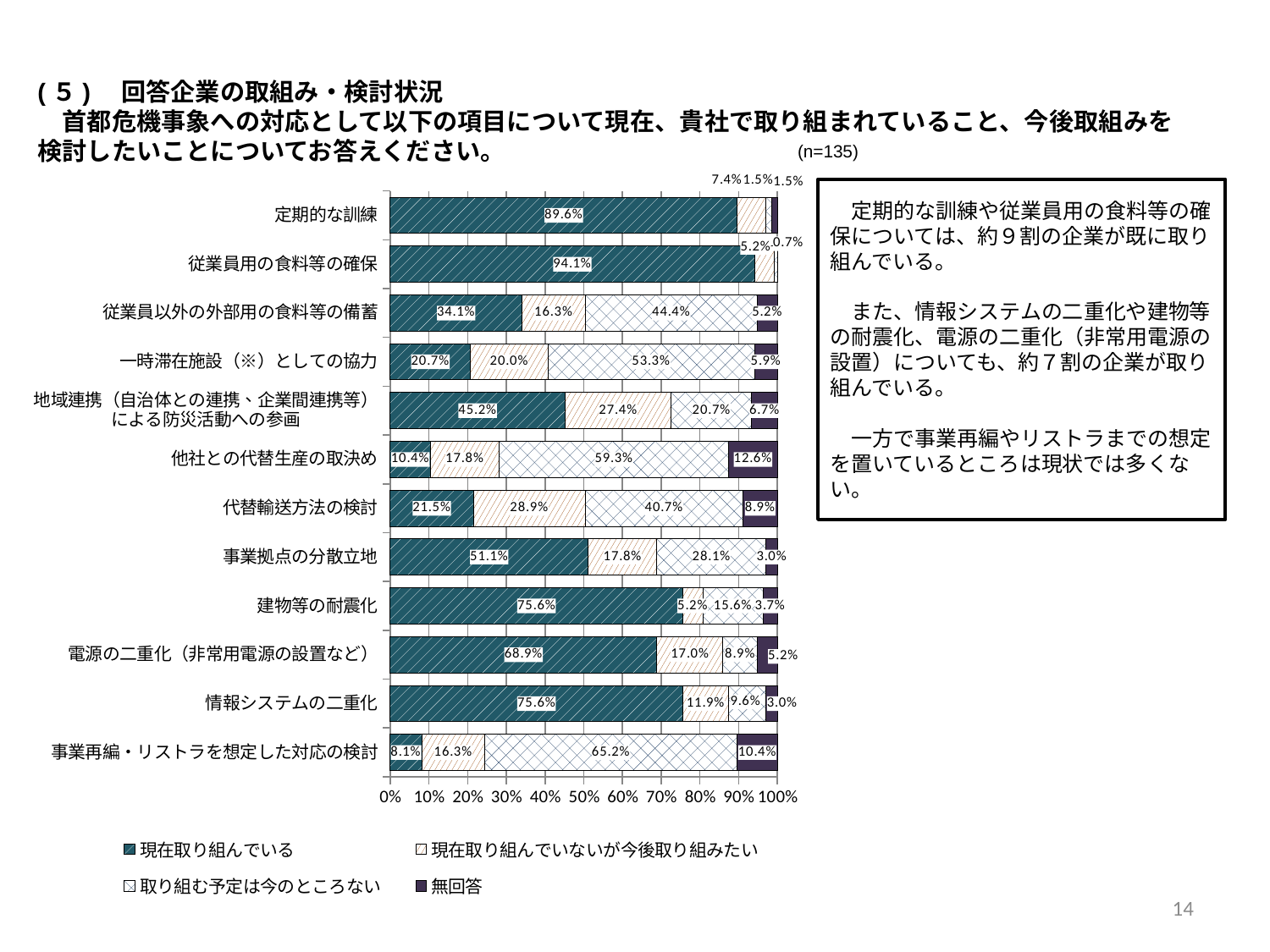

(５)　回答企業の取組み・検討状況
　首都危機事象への対応として以下の項目について現在、貴社で取り組まれていること、今後取組みを検討したいことについてお答えください。
(n=135)

### Chart

| Category | 現在取り組んでいる | 現在取り組んでいないが今後取り組みたい | 取り組む予定は今のところない | 無回答 |
|---|---|---|---|---|
| 事業再編・リストラを想定した対応の検討 | 0.08148148148148149 | 0.16296296296296298 | 0.6518518518518519 | 0.1037037037037037 |
| 情報システムの二重化 | 0.7555555555555555 | 0.11851851851851852 | 0.0962962962962963 | 0.02962962962962963 |
| 電源の二重化（非常用電源の設置など） | 0.6888888888888889 | 0.17037037037037037 | 0.08888888888888889 | 0.05185185185185185 |
| 建物等の耐震化 | 0.7555555555555555 | 0.05185185185185185 | 0.15555555555555556 | 0.037037037037037035 |
| 事業拠点の分散立地 | 0.5111111111111111 | 0.17777777777777778 | 0.2814814814814815 | 0.02962962962962963 |
| 代替輸送方法の検討 | 0.21481481481481482 | 0.28888888888888886 | 0.4074074074074074 | 0.08888888888888889 |
| 他社との代替生産の取決め | 0.1037037037037037 | 0.17777777777777778 | 0.5925925925925926 | 0.1259259259259259 |
| 地域連携（自治体との連携、企業間連携等）
による防災活動への参画 | 0.45185185185185184 | 0.2740740740740741 | 0.2074074074074074 | 0.06666666666666667 |
| 一時滞在施設（※）としての協力 | 0.2074074074074074 | 0.2 | 0.5333333333333333 | 0.05925925925925926 |
| 従業員以外の外部用の食料等の備蓄 | 0.34074074074074073 | 0.16296296296296298 | 0.4444444444444444 | 0.05185185185185185 |
| 従業員用の食料等の確保 | 0.9407407407407408 | 0.05185185185185185 | 0.007407407407407408 | 0.0 |
| 定期的な訓練 | 0.8962962962962963 | 0.07407407407407407 | 0.014814814814814815 | 0.014814814814814815 |
　定期的な訓練や従業員用の食料等の確保については、約９割の企業が既に取り組んでいる。

　また、情報システムの二重化や建物等の耐震化、電源の二重化（非常用電源の設置）についても、約７割の企業が取り組んでいる。

　一方で事業再編やリストラまでの想定を置いているところは現状では多くない。
14
現行のバックアップ体制
見直しの内容